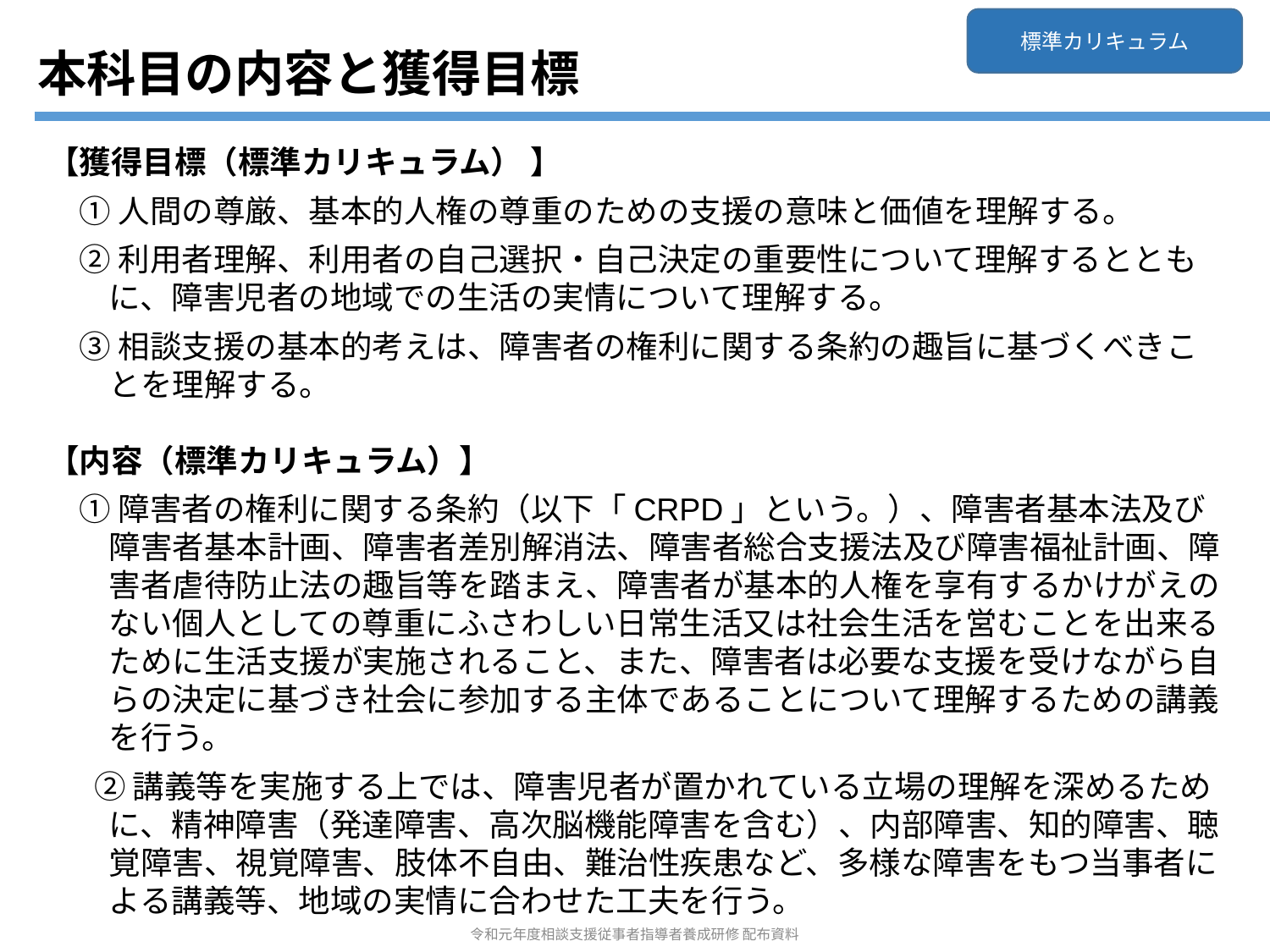

標準カリキュラム
本科目の内容と獲得目標
【獲得目標（標準カリキュラム） 】

　① 人間の尊厳、基本的人権の尊重のための支援の意味と価値を理解する。

　② 利用者理解、利用者の自己選択・自己決定の重要性について理解するとともに、障害児者の地域での生活の実情について理解する。

　③ 相談支援の基本的考えは、障害者の権利に関する条約の趣旨に基づくべきことを理解する。

【内容（標準カリキュラム）】

　① 障害者の権利に関する条約（以下「CRPD」という。）、障害者基本法及び障害者基本計画、障害者差別解消法、障害者総合支援法及び障害福祉計画、障害者虐待防止法の趣旨等を踏まえ、障害者が基本的人権を享有するかけがえのない個人としての尊重にふさわしい日常生活又は社会生活を営むことを出来るために生活支援が実施されること、また、障害者は必要な支援を受けながら自らの決定に基づき社会に参加する主体であることについて理解するための講義を行う。

 　② 講義等を実施する上では、障害児者が置かれている立場の理解を深めるために、精神障害（発達障害、高次脳機能障害を含む）、内部障害、知的障害、聴覚障害、視覚障害、肢体不自由、難治性疾患など、多様な障害をもつ当事者による講義等、地域の実情に合わせた工夫を行う。
令和元年度相談支援従事者指導者養成研修 配布資料